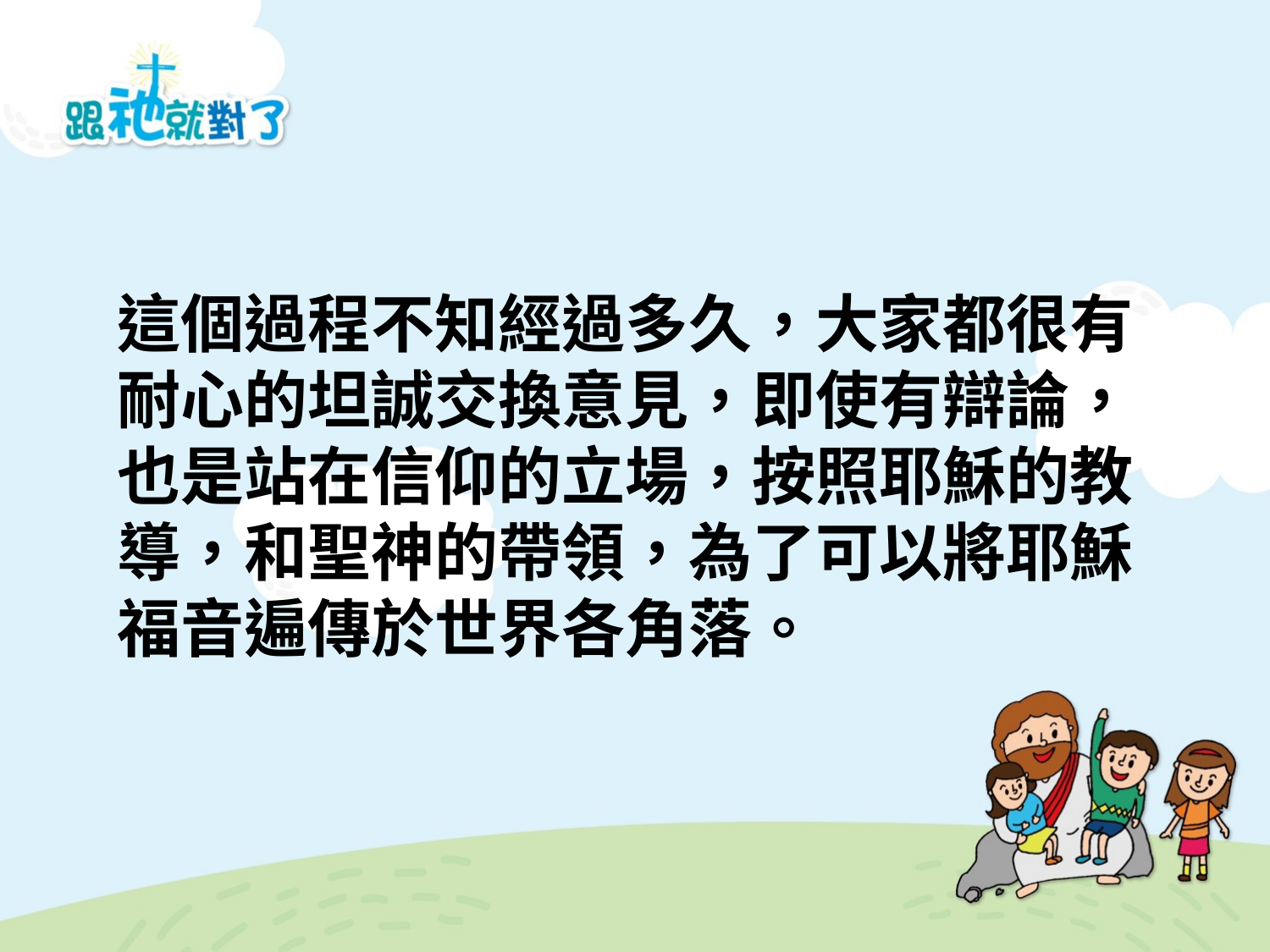

這個過程不知經過多久，大家都很有耐心的坦誠交換意見，即使有辯論，也是站在信仰的立場，按照耶穌的教導，和聖神的帶領，為了可以將耶穌福音遍傳於世界各角落。